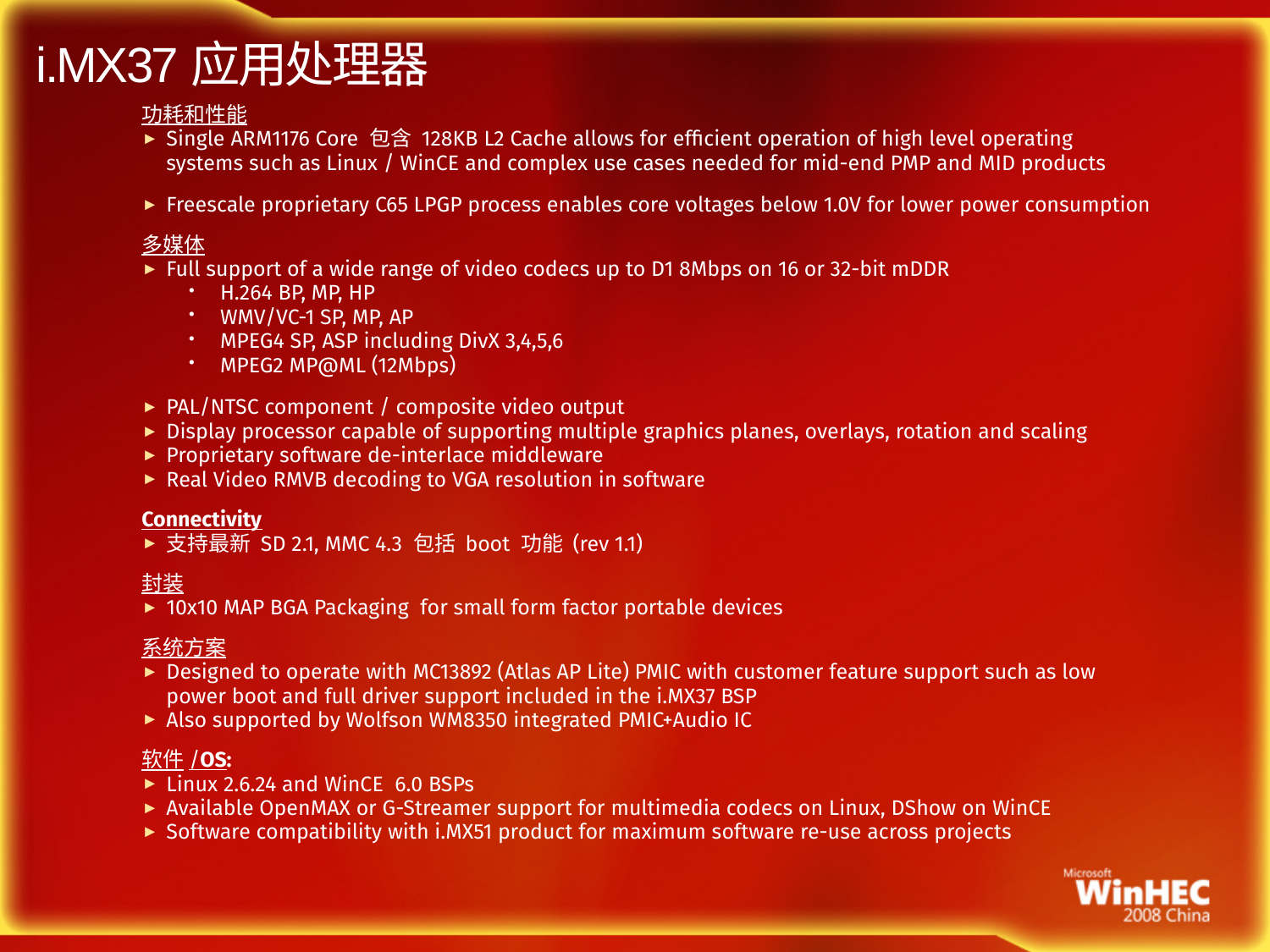

i.MX37应用处理器

功耗和性能
Single ARM1176 Core 包含 128KB L2 Cache allows for efficient operation of high level operating systems such as Linux / WinCE and complex use cases needed for mid-end PMP and MID products

Freescale proprietary C65 LPGP process enables core voltages below 1.0V for lower power consumption

多媒体
Full support of a wide range of video codecs up to D1 8Mbps on 16 or 32-bit mDDR
H.264 BP, MP, HP
WMV/VC-1 SP, MP, AP
MPEG4 SP, ASP including DivX 3,4,5,6
MPEG2 MP@ML (12Mbps)

PAL/NTSC component / composite video output
Display processor capable of supporting multiple graphics planes, overlays, rotation and scaling
Proprietary software de-interlace middleware
Real Video RMVB decoding to VGA resolution in software

Connectivity
支持最新 SD 2.1, MMC 4.3 包括 boot 功能 (rev 1.1)

封装
10x10 MAP BGA Packaging  for small form factor portable devices

系统方案
Designed to operate with MC13892 (Atlas AP Lite) PMIC with customer feature support such as low power boot and full driver support included in the i.MX37 BSP
Also supported by Wolfson WM8350 integrated PMIC+Audio IC

软件/OS:
Linux 2.6.24 and WinCE  6.0 BSPs
Available OpenMAX or G-Streamer support for multimedia codecs on Linux, DShow on WinCE
Software compatibility with i.MX51 product for maximum software re-use across projects